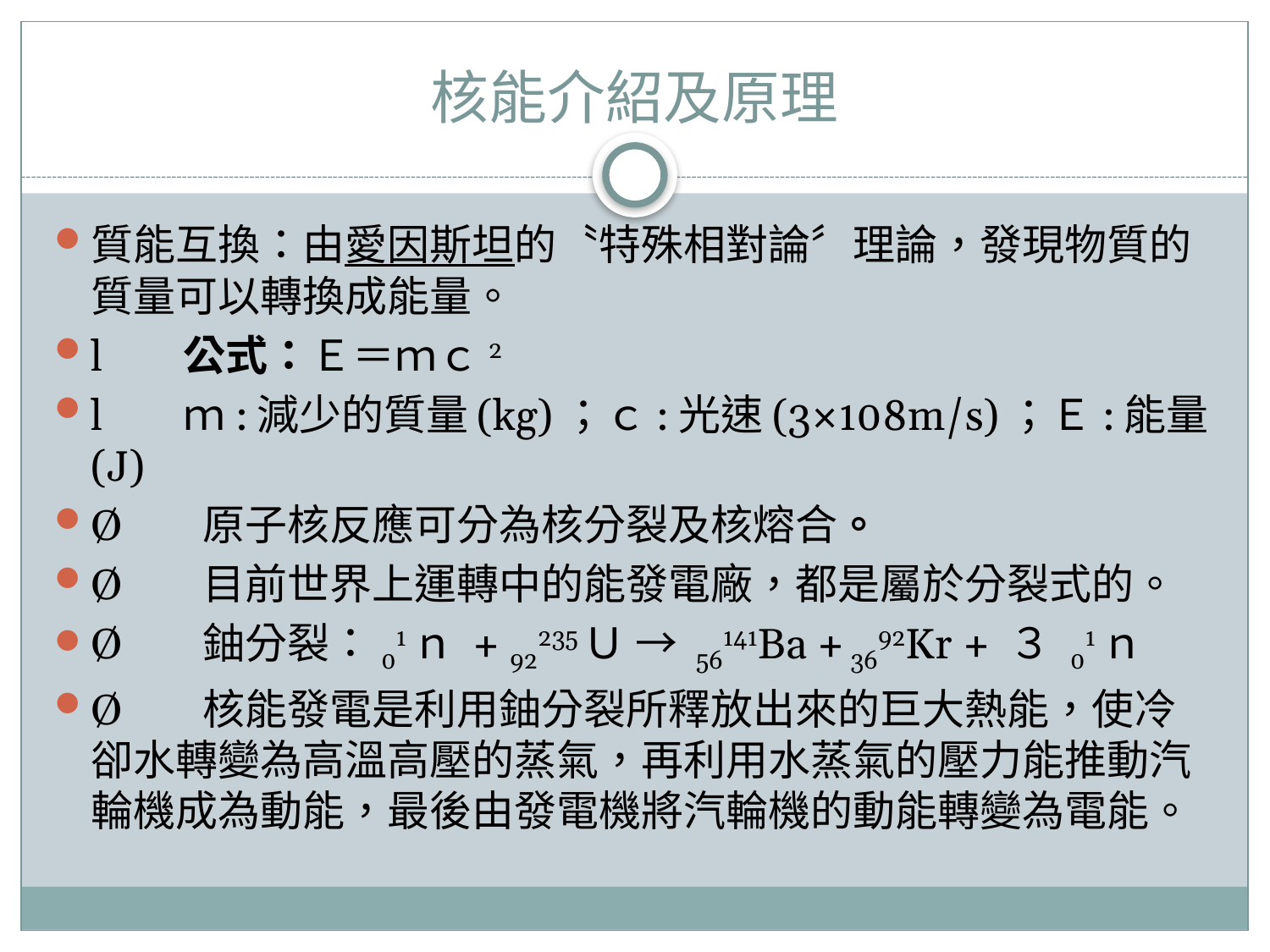

# 核能介紹及原理
質能互換：由愛因斯坦的〝特殊相對論〞理論，發現物質的質量可以轉換成能量。
l       公式：Ｅ＝ｍｃ2
l       ｍ:減少的質量(kg)；ｃ:光速(3×108m/s)；Ｅ:能量(J)
Ø       原子核反應可分為核分裂及核熔合。
Ø       目前世界上運轉中的能發電廠，都是屬於分裂式的。
Ø       鈾分裂：01ｎ + 92235Ｕ → 56141Ba + 3692Kr + ３ 01ｎ
Ø       核能發電是利用鈾分裂所釋放出來的巨大熱能，使冷卻水轉變為高溫高壓的蒸氣，再利用水蒸氣的壓力能推動汽輪機成為動能，最後由發電機將汽輪機的動能轉變為電能。